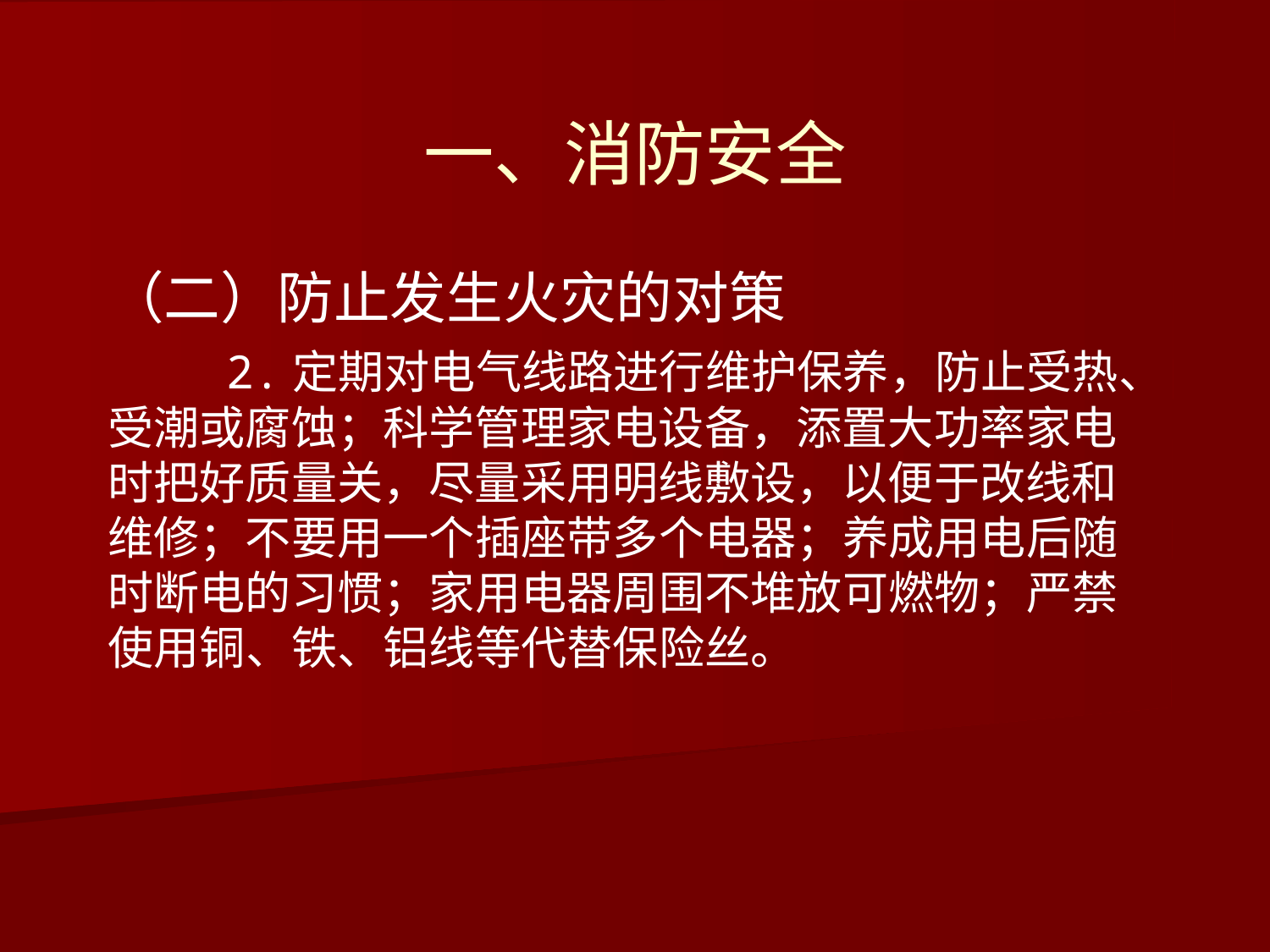

# 一、消防安全
（二）防止发生火灾的对策
    2.定期对电气线路进行维护保养，防止受热、受潮或腐蚀；科学管理家电设备，添置大功率家电时把好质量关，尽量采用明线敷设，以便于改线和维修；不要用一个插座带多个电器；养成用电后随时断电的习惯；家用电器周围不堆放可燃物；严禁使用铜、铁、铝线等代替保险丝。
5